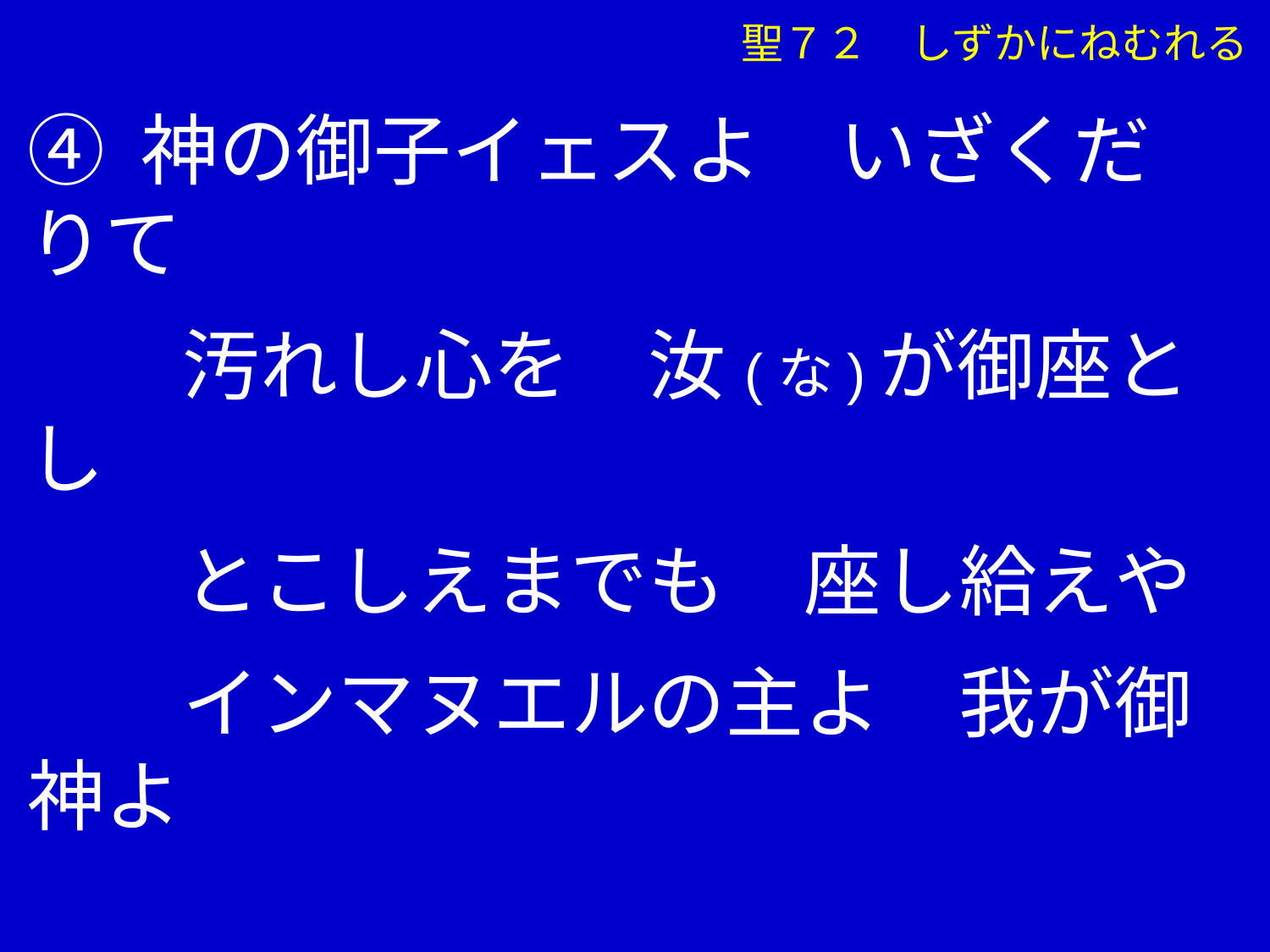

④ 神の御子イェスよ　いざくだりて
　　汚れし心を　汝(な)が御座とし
　　とこしえまでも　座し給えや
　　インマヌエルの主よ　我が御神よ

聖７２　しずかにねむれる